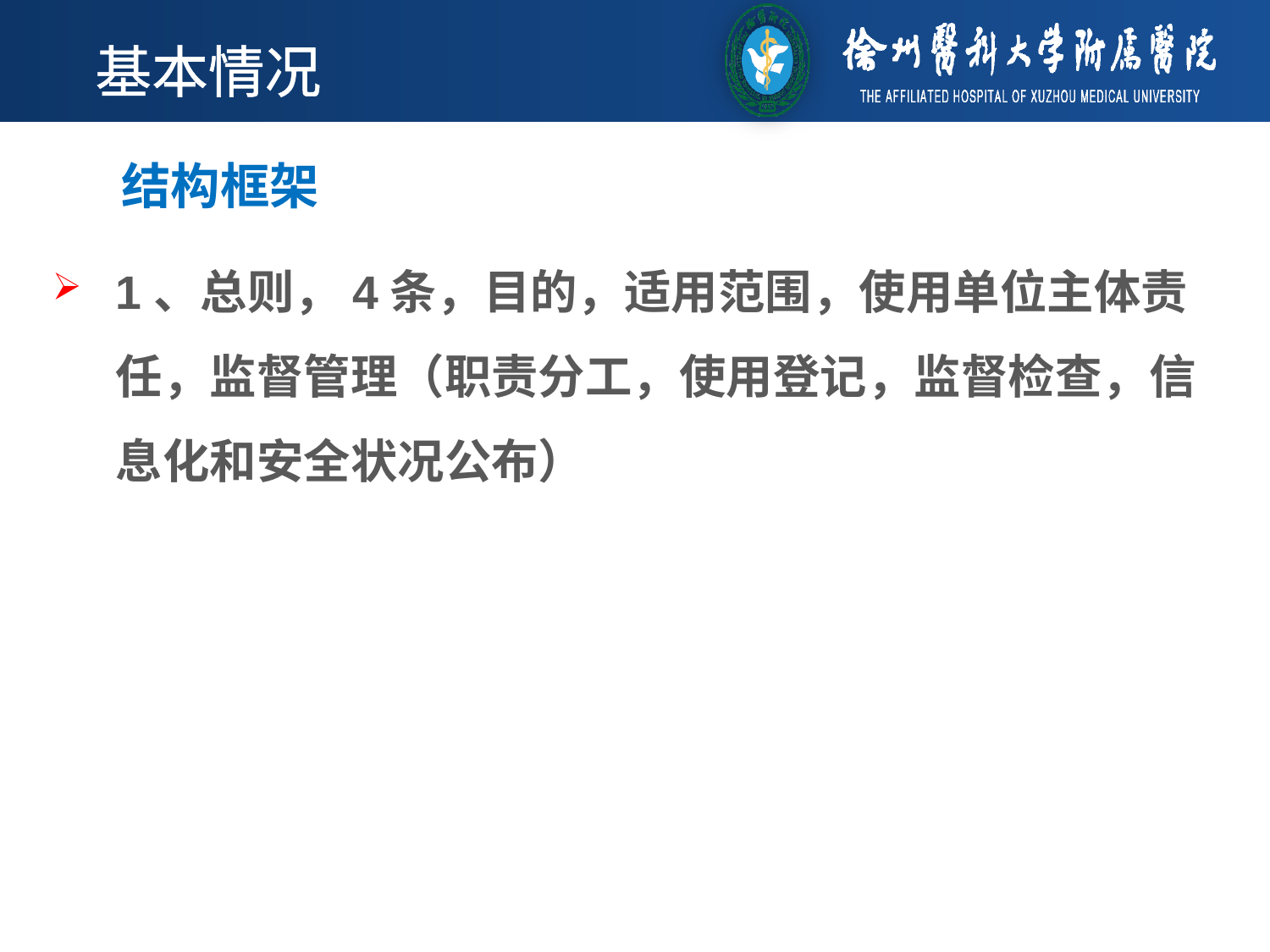

基本情况

结构框架
1、总则，4条，目的，适用范围，使用单位主体责任，监督管理（职责分工，使用登记，监督检查，信息化和安全状况公布）